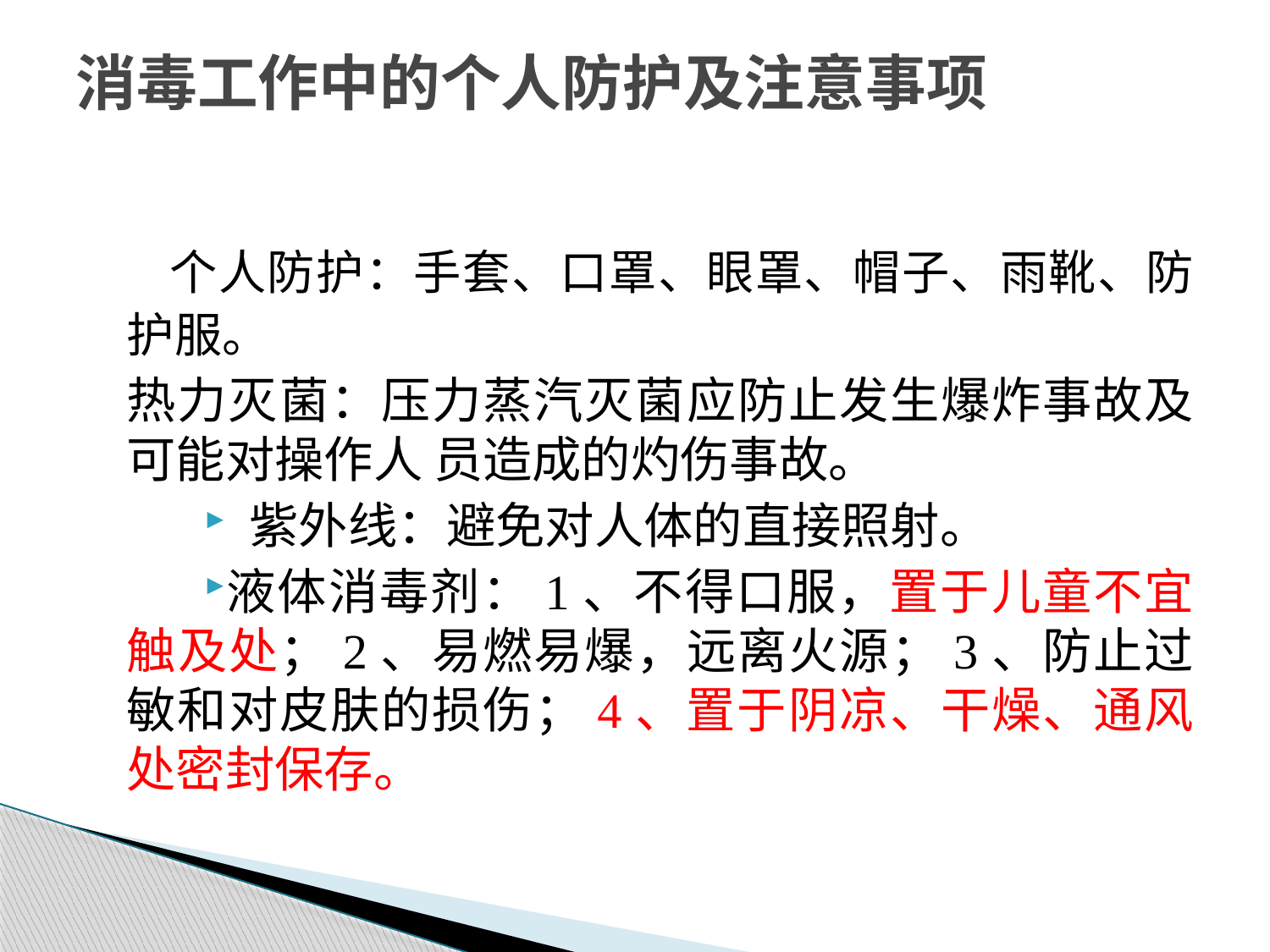

# 消毒工作中的个人防护及注意事项
  个人防护：手套、口罩、眼罩、帽子、雨靴、防护服。
热力灭菌：压力蒸汽灭菌应防止发生爆炸事故及可能对操作人 员造成的灼伤事故。
 紫外线：避免对人体的直接照射。
液体消毒剂：1、不得口服，置于儿童不宜触及处；2、易燃易爆，远离火源；3、防止过敏和对皮肤的损伤；4、置于阴凉、干燥、通风处密封保存。